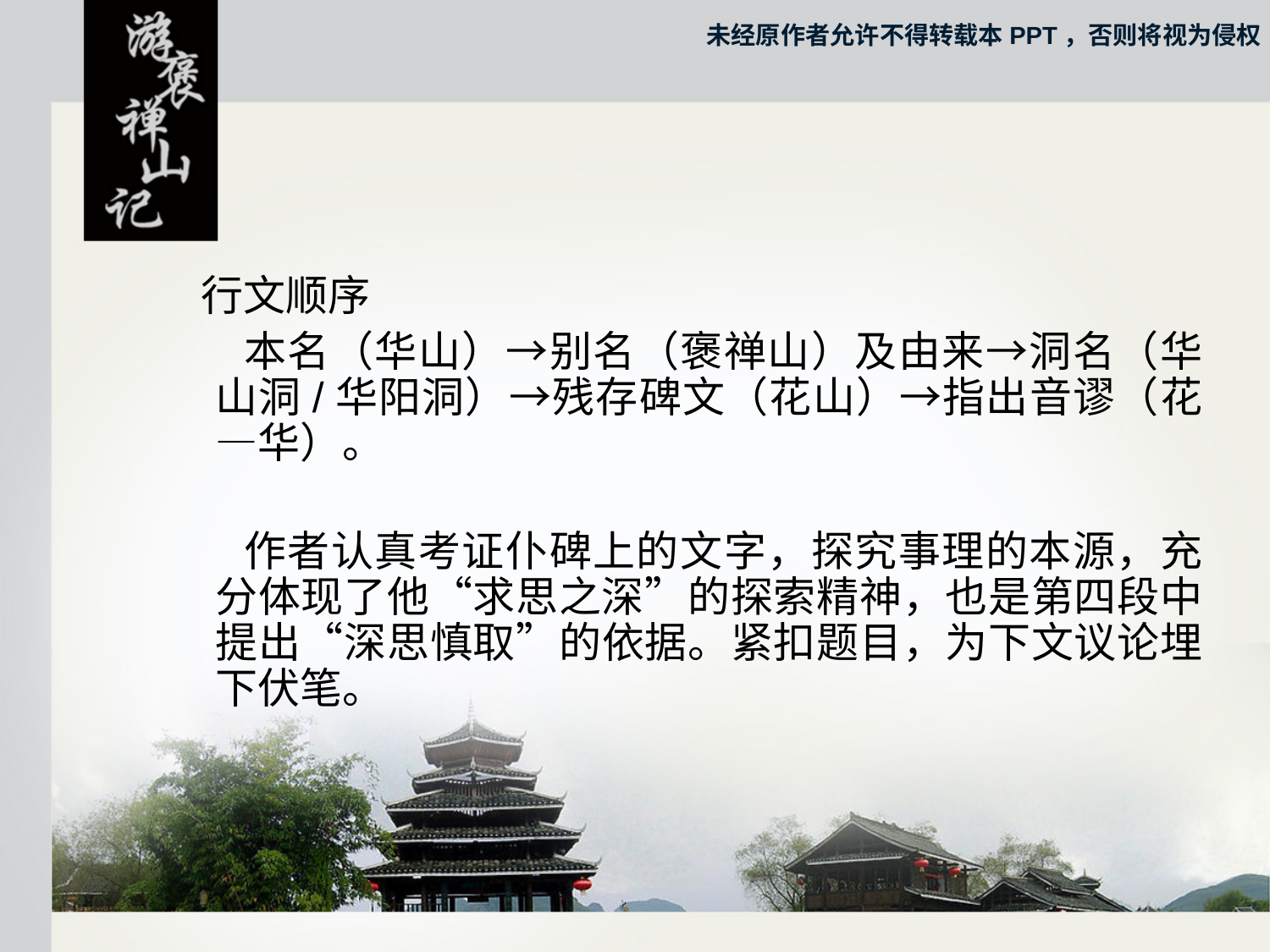

行文顺序
      本名（华山）→别名（褒禅山）及由来→洞名（华山洞/华阳洞）→残存碑文（花山）→指出音谬（花—华）。

      作者认真考证仆碑上的文字，探究事理的本源，充分体现了他“求思之深”的探索精神，也是第四段中提出“深思慎取”的依据。紧扣题目，为下文议论埋下伏笔。